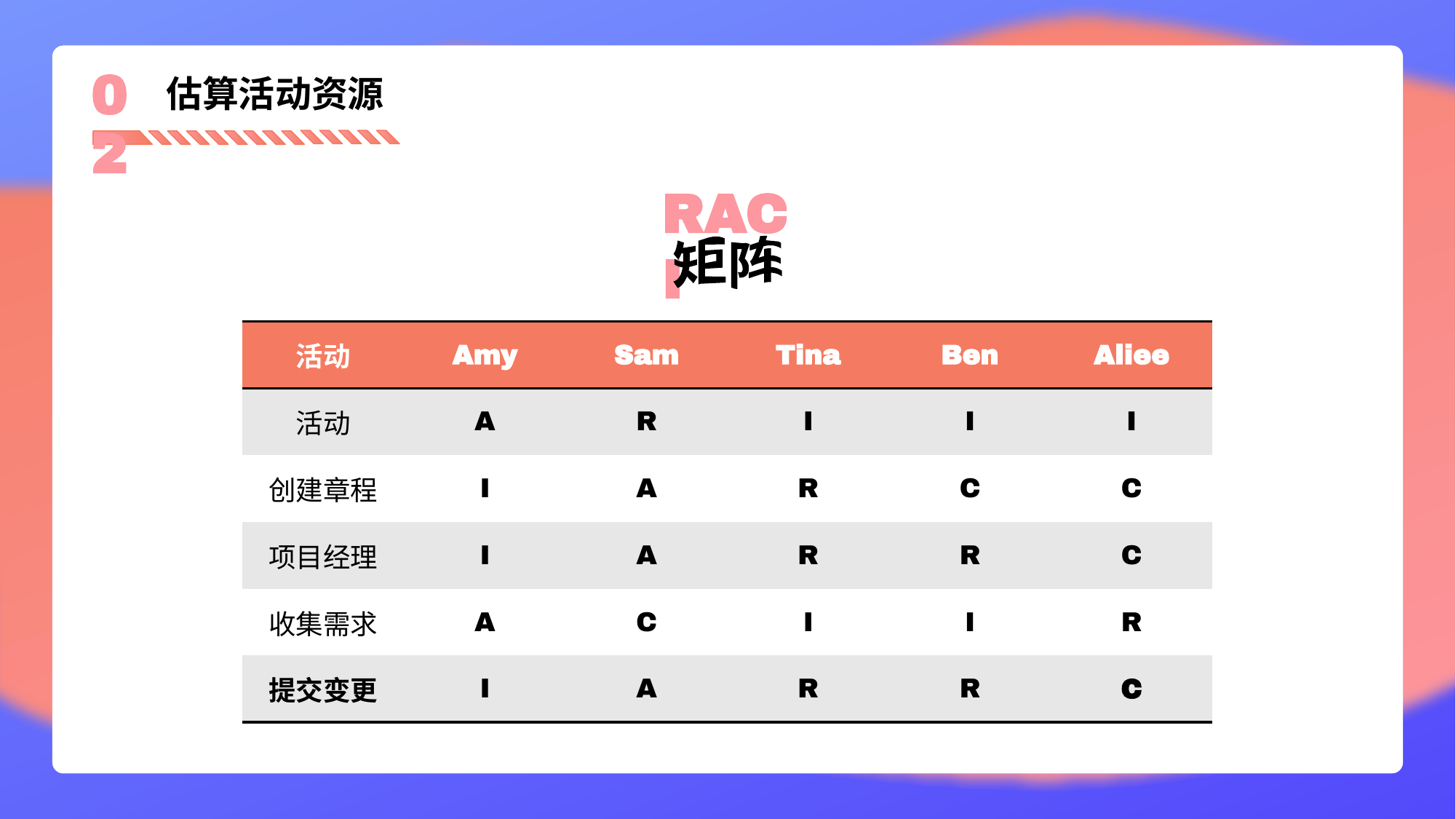

02
# 估算活动资源
RACI
矩阵
| 活动 | Amy | Sam | Tina | Ben | Aliee |
| --- | --- | --- | --- | --- | --- |
| 活动 | A | R | I | I | I |
| 创建章程 | I | A | R | C | C |
| 项目经理 | I | A | R | R | C |
| 收集需求 | A | C | I | I | R |
| 提交变更 | I | A | R | R | C |